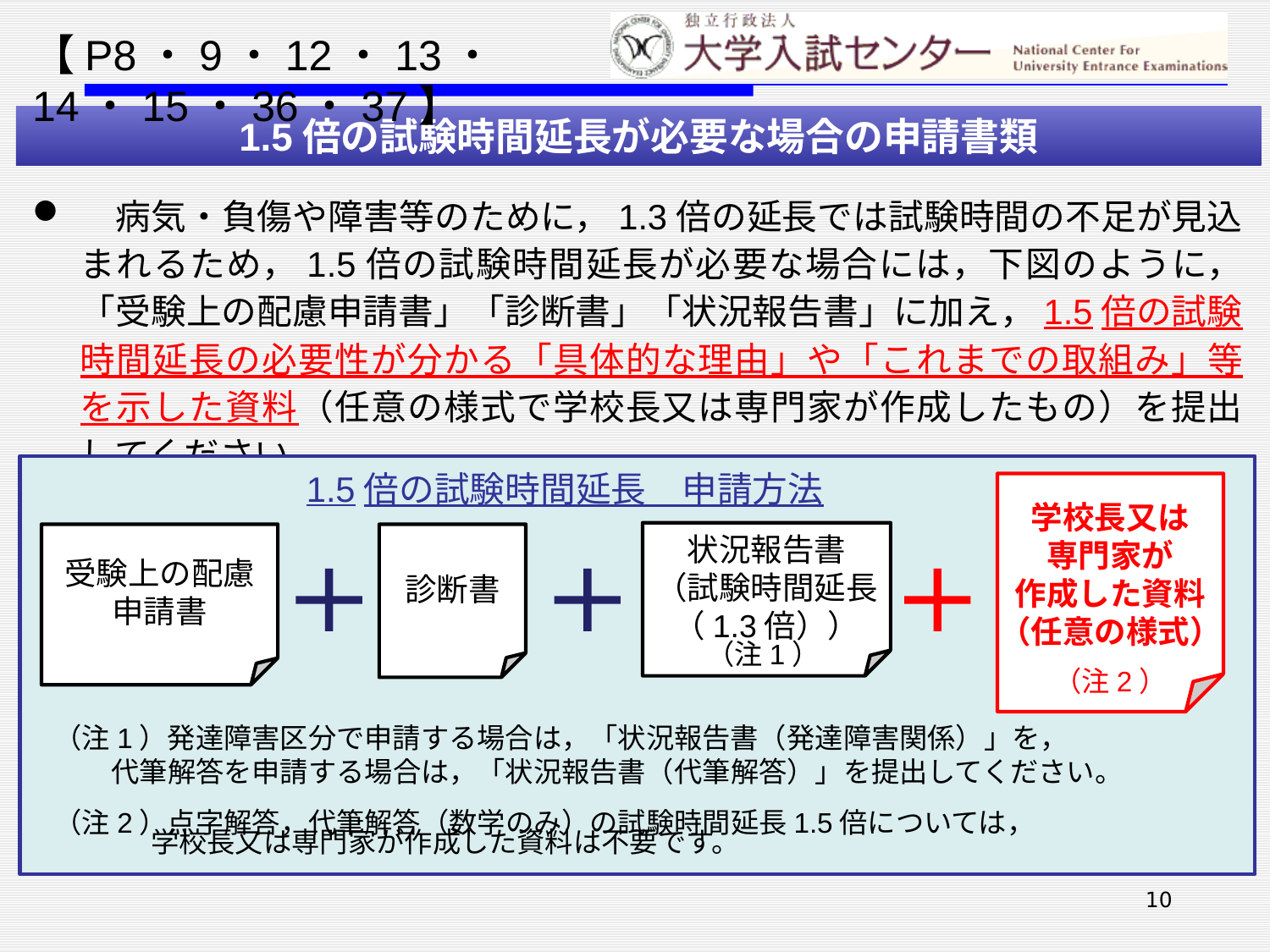

【P8・9・12・13・14・15・36・37】
1.5倍の試験時間延長が必要な場合の申請書類
　病気・負傷や障害等のために，1.3倍の延長では試験時間の不足が見込まれるため，1.5倍の試験時間延長が必要な場合には，下図のように，「受験上の配慮申請書」「診断書」「状況報告書」に加え，1.5倍の試験時間延長の必要性が分かる「具体的な理由」や「これまでの取組み」等を示した資料（任意の様式で学校長又は専門家が作成したもの）を提出してください。

1.5倍の試験時間延長　申請方法
学校長又は
専門家が
作成した資料
（任意の様式）
状況報告書
（試験時間延長
（1.3倍））
受験上の配慮
申請書
診断書

（注1）
（注2）
（注1）発達障害区分で申請する場合は，「状況報告書（発達障害関係）」を，
        代筆解答を申請する場合は，「状況報告書（代筆解答）」を提出してください。
（注2）点字解答，代筆解答（数学のみ）の試験時間延長1.5倍については，
　　　  学校長又は専門家が作成した資料は不要です。

　なお，点字解答，代筆解答（数学のみ）の試験時間延長1.5倍については，学校長又は専門家が作成した資料は不要です。
10